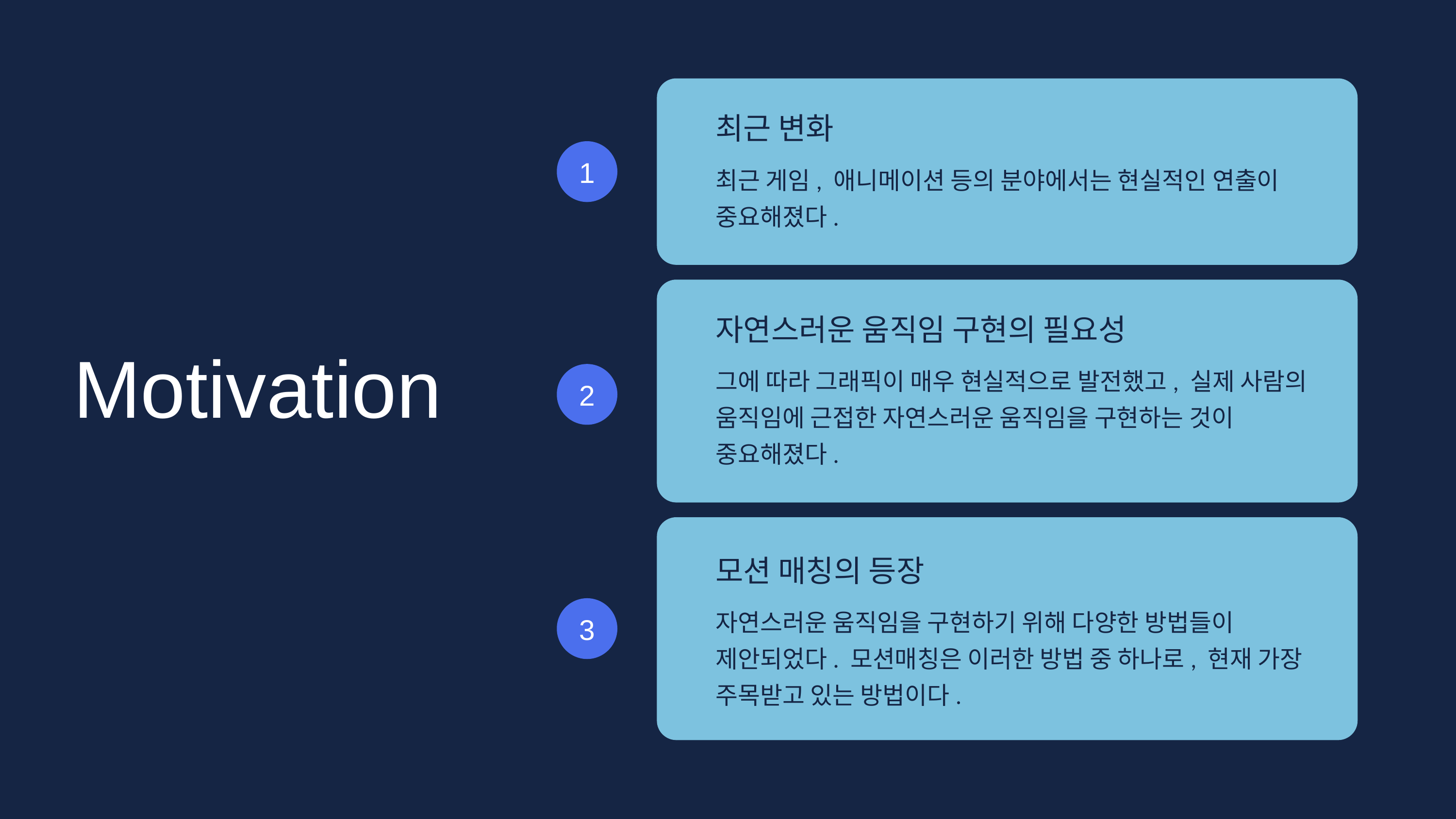

최근 변화
최근 게임, 애니메이션 등의 분야에서는 현실적인 연출이 중요해졌다.

1

자연스러운 움직임 구현의 필요성
그에 따라 그래픽이 매우 현실적으로 발전했고, 실제 사람의 움직임에 근접한 자연스러운 움직임을 구현하는 것이 중요해졌다.
Motivation

2
자

모션 매칭의 등장
자연스러운 움직임을 구현하기 위해 다양한 방법들이 제안되었다. 모션매칭은 이러한 방법 중 하나로, 현재 가장 주목받고 있는 방법이다.

3